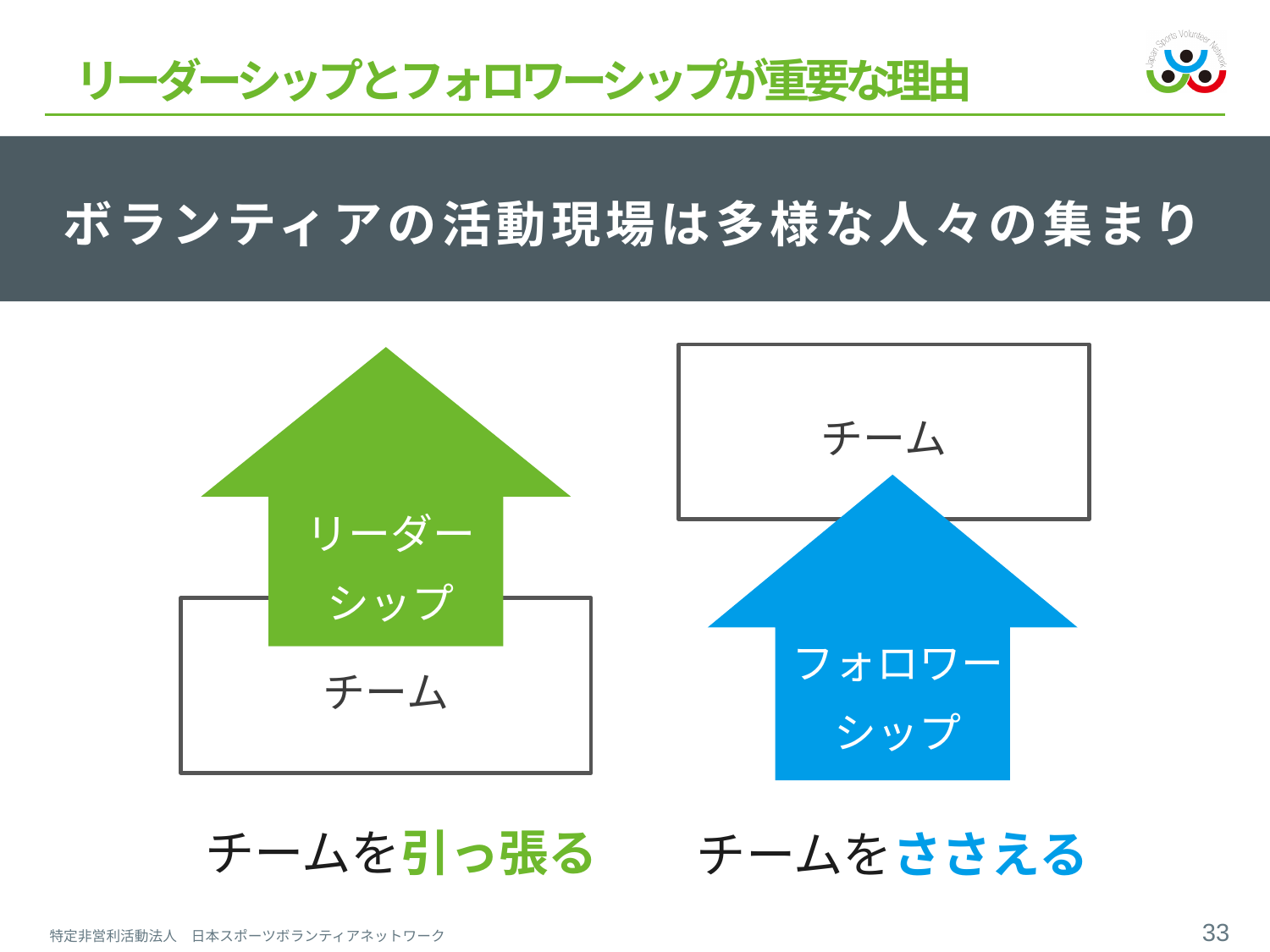

# リーダーシップとフォロワーシップが重要な理由
ボランティアの活動現場は多様な人々の集まり
リーダー
シップ
チーム
フォロワー
シップ
チーム
チームを引っ張る
チームをささえる